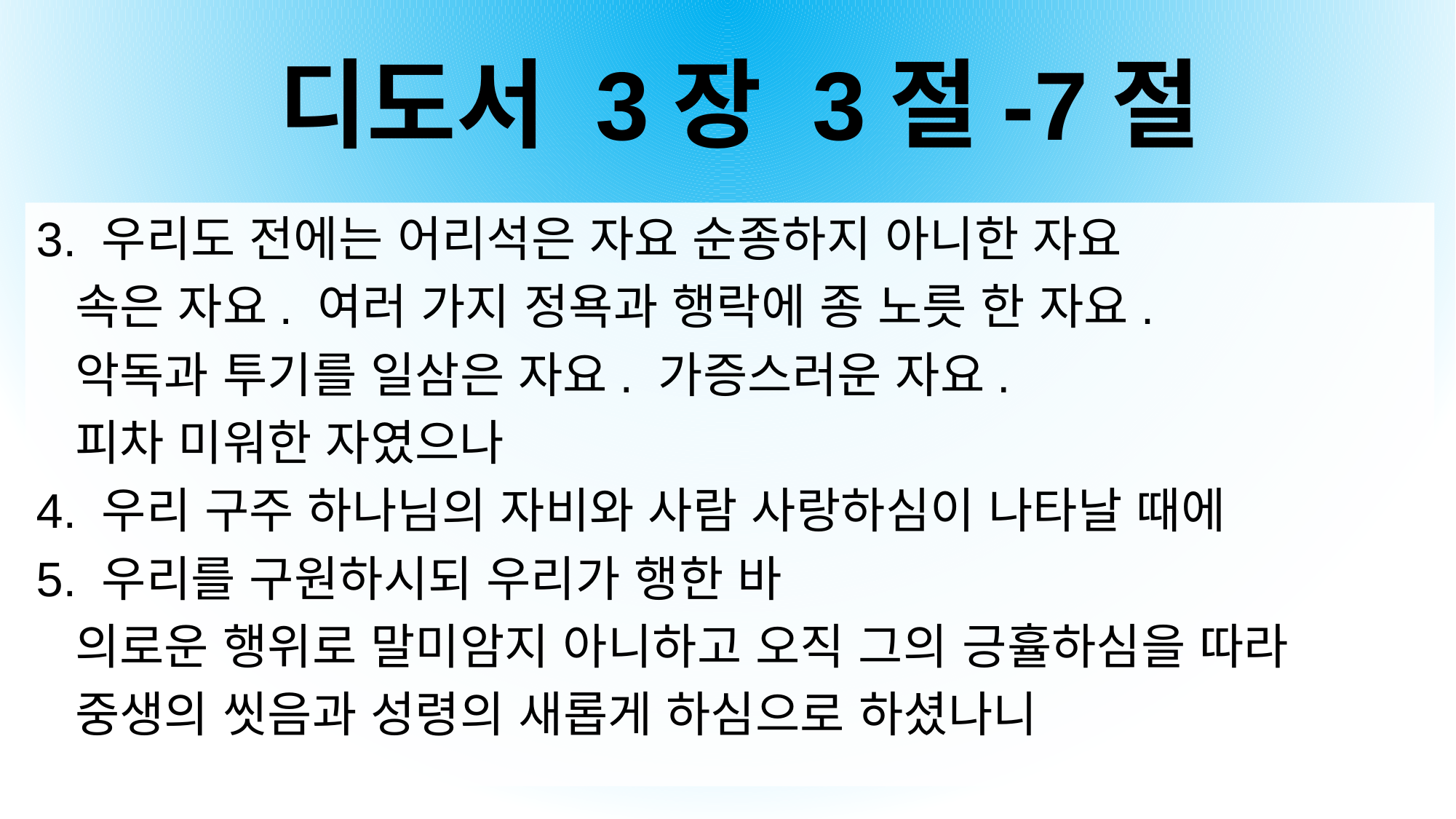

# 디도서 3장 3절-7절
3. 우리도 전에는 어리석은 자요 순종하지 아니한 자요
  속은 자요. 여러 가지 정욕과 행락에 종 노릇 한 자요.
  악독과 투기를 일삼은 자요. 가증스러운 자요.
  피차 미워한 자였으나
4. 우리 구주 하나님의 자비와 사람 사랑하심이 나타날 때에
5. 우리를 구원하시되 우리가 행한 바
  의로운 행위로 말미암지 아니하고 오직 그의 긍휼하심을 따라
  중생의 씻음과 성령의 새롭게 하심으로 하셨나니